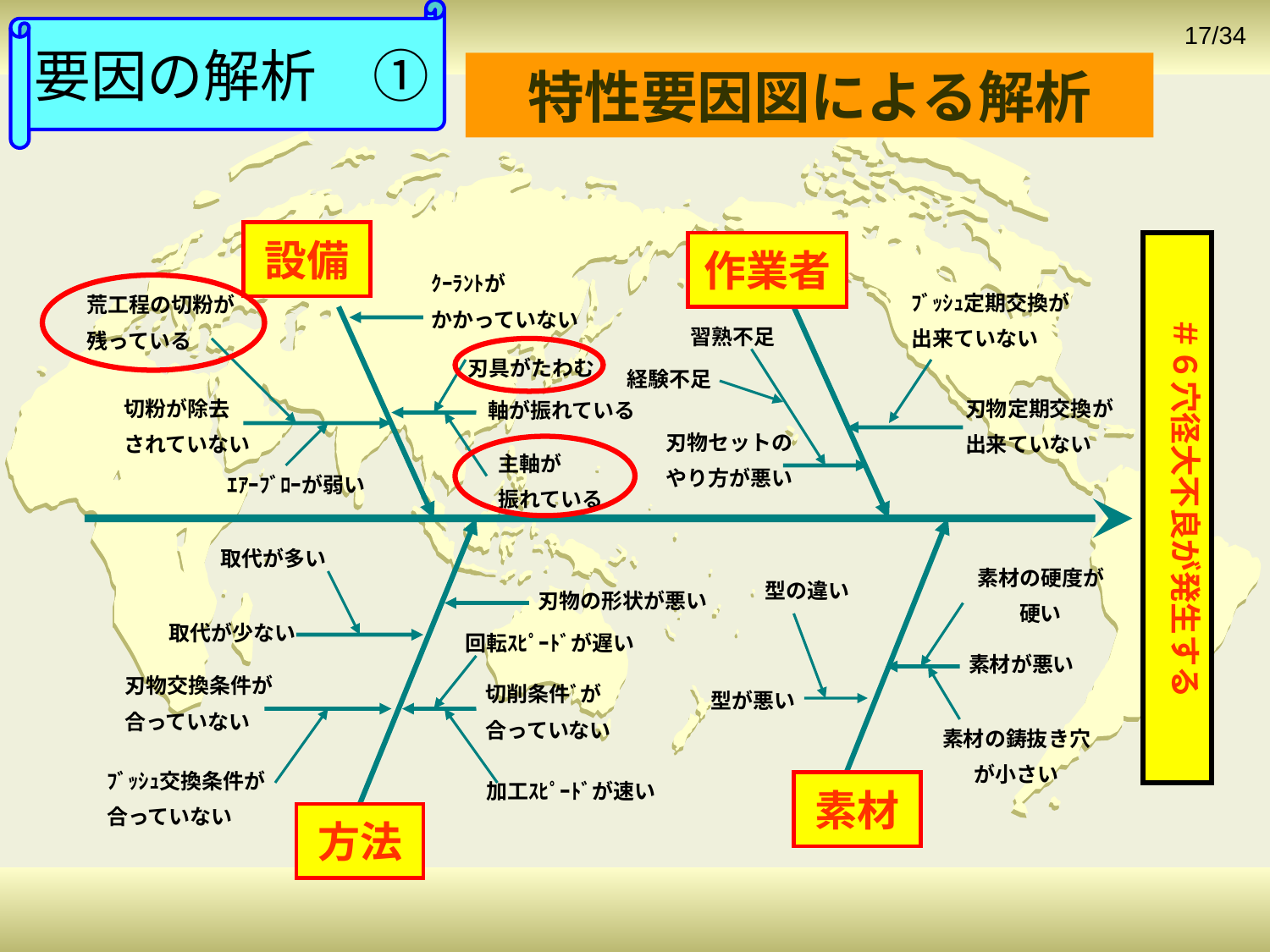

要因の解析　①
特性要因図による解析
設備
作業者
＃６穴径大不良が発生する
ｸｰﾗﾝﾄが
かかっていない

荒工程の切粉が
残っている
ﾌﾞｯｼｭ定期交換が
出来ていない

習熟不足

刃具がたわむ

経験不足

切粉が除去
されていない
刃物定期交換が
出来ていない
軸が振れている

刃物セットの
やり方が悪い

主軸が
振れている
ｴｱｰﾌﾞﾛｰが弱い

取代が多い
素材の硬度が
硬い

型の違い
刃物の形状が悪い

取代が少ない

回転ｽﾋﾟｰﾄﾞが遅い

素材が悪い

刃物交換条件が
合っていない

切削条件ﾞが
合っていない
型が悪い

素材の鋳抜き穴
が小さい
ﾌﾞｯｼｭ交換条件が
合っていない
加工ｽﾋﾟｰﾄﾞが速い
素材
方法